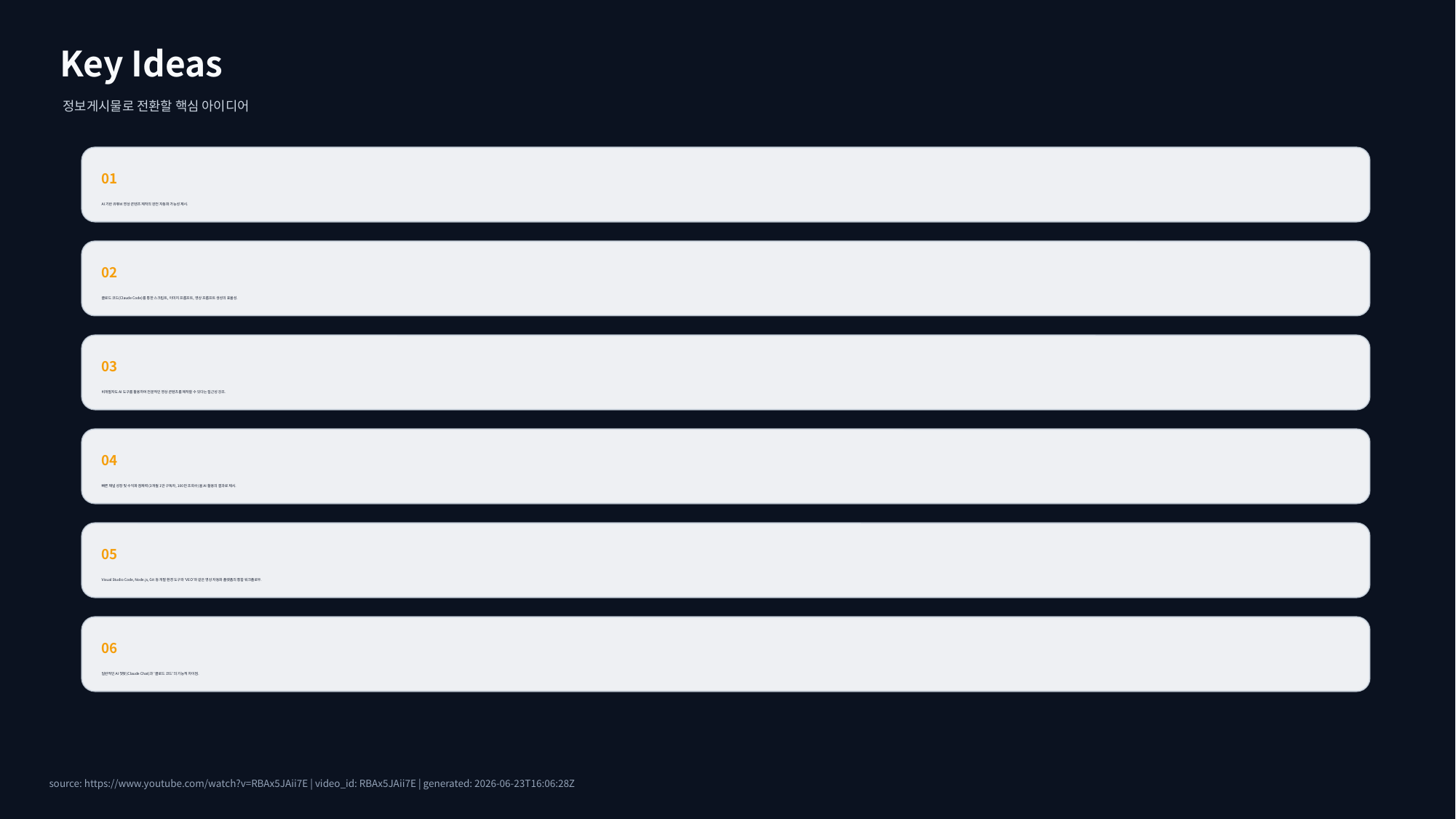

Key Ideas
정보게시물로 전환할 핵심 아이디어

01
AI 기반 유튜브 영상 콘텐츠 제작의 완전 자동화 가능성 제시.

02
클로드 코드(Claude Code)를 통한 스크립트, 이미지 프롬프트, 영상 프롬프트 생성의 효율성.

03
비개발자도 AI 도구를 활용하여 전문적인 영상 콘텐츠를 제작할 수 있다는 접근성 강조.

04
빠른 채널 성장 및 수익화 잠재력 (3개월 1만 구독자, 100만 조회수)을 AI 활용의 결과로 제시.

05
Visual Studio Code, Node.js, Git 등 개발 환경 도구와 'VEO'와 같은 영상 자동화 플랫폼의 통합 워크플로우.

06
일반적인 AI 챗봇(Claude Chat)과 '클로드 코드'의 기능적 차이점.
source: https://www.youtube.com/watch?v=RBAx5JAii7E | video_id: RBAx5JAii7E | generated: 2026-06-23T16:06:28Z